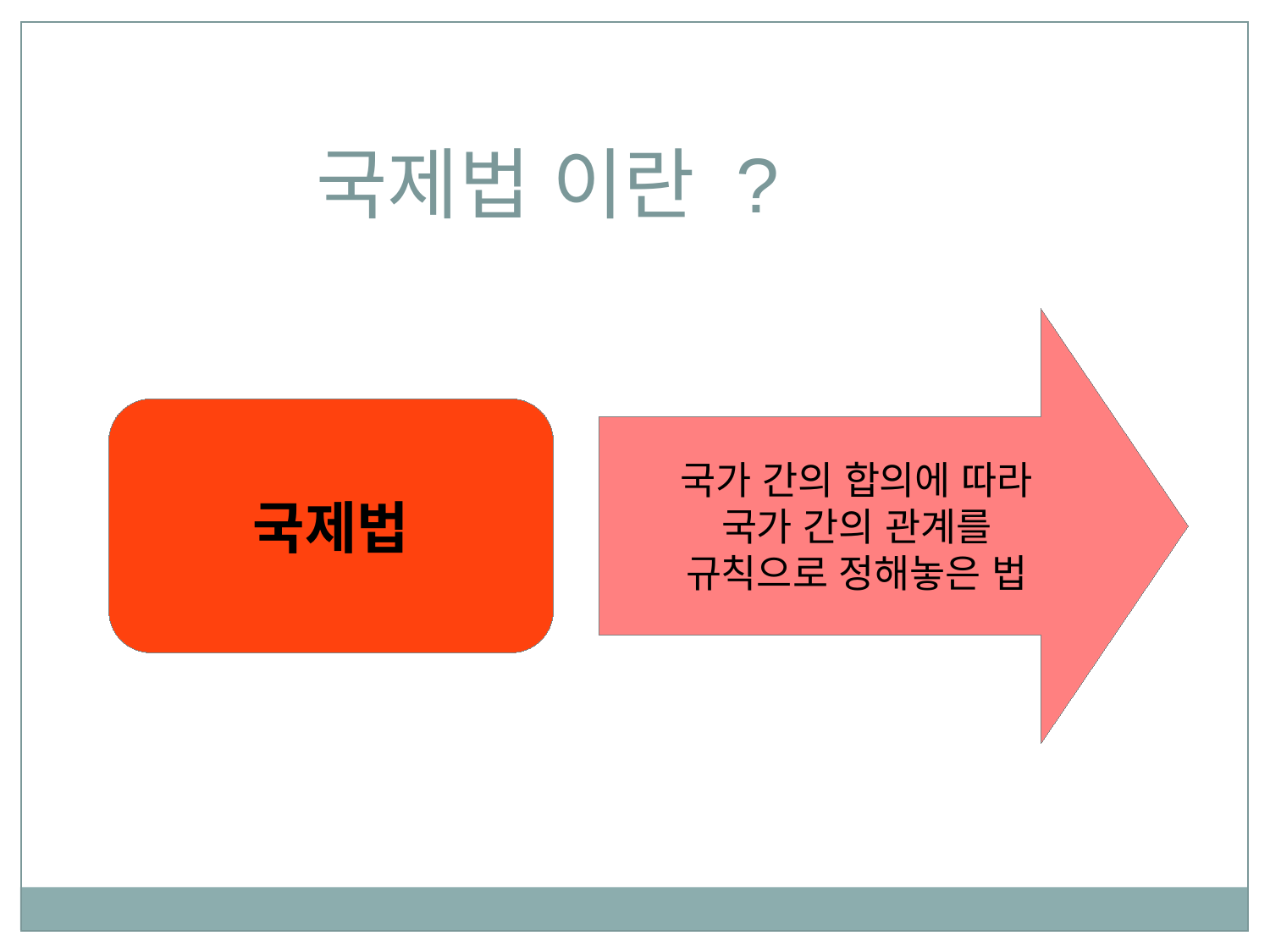

국제법 이란 ?
국가 간의 합의에 따라
국가 간의 관계를
규칙으로 정해놓은 법
국제법